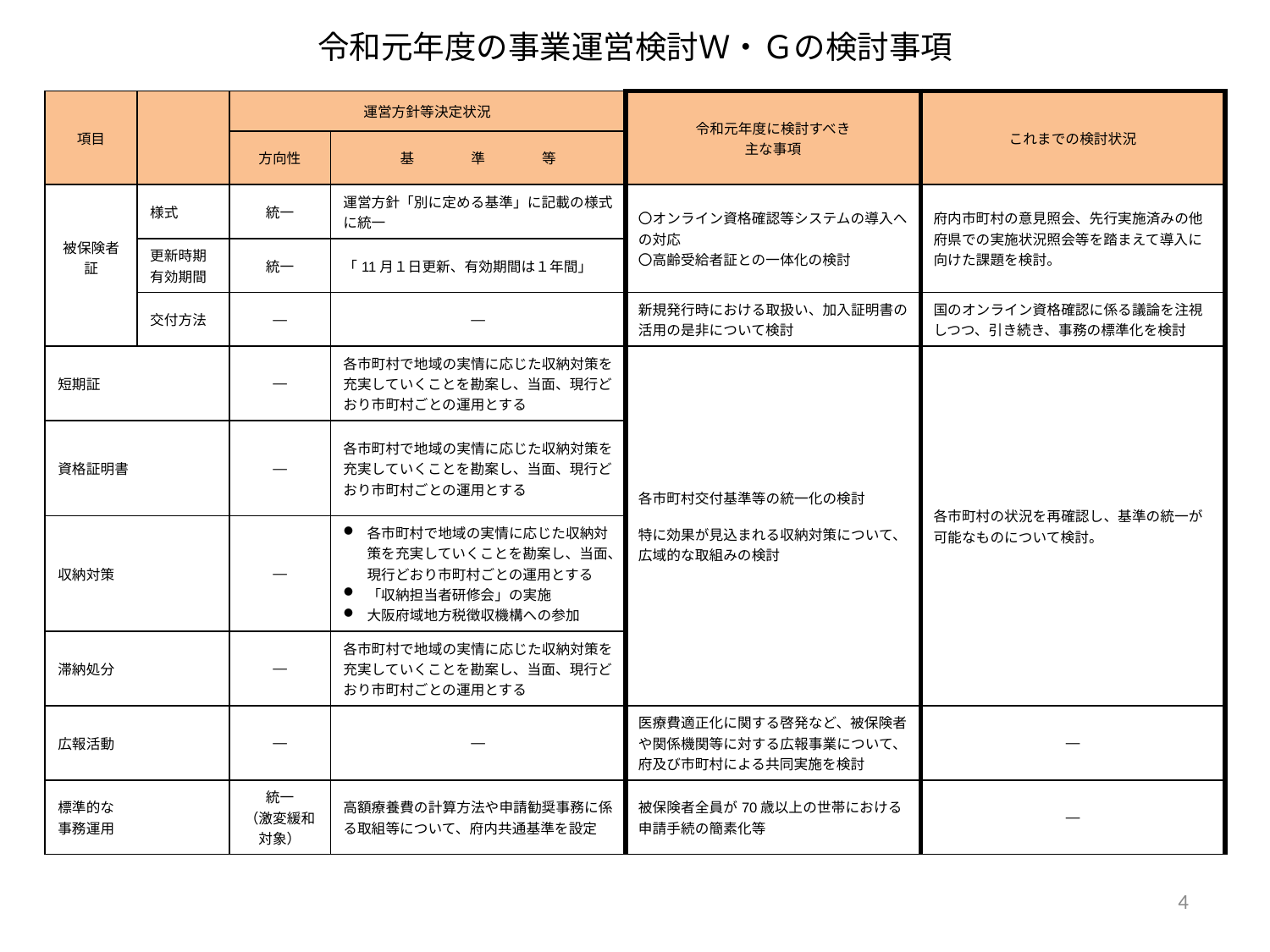

# 令和元年度の事業運営検討Ｗ・Ｇの検討事項
| 項目 |  | 運営方針等決定状況 |  | 令和元年度に検討すべき 主な事項 | これまでの検討状況 |
| --- | --- | --- | --- | --- | --- |
|  |  | 方向性 | 基　　　　準　　　　等 |  |  |
| 被保険者証 | 様式 | 統一 | 運営方針「別に定める基準」に記載の様式に統一 | 〇オンライン資格確認等システムの導入への対応 〇高齢受給者証との一体化の検討 | 府内市町村の意見照会、先行実施済みの他府県での実施状況照会等を踏まえて導入に向けた課題を検討。 |
|  | 更新時期 有効期間 | 統一 | 「11月１日更新、有効期間は１年間」 |  |  |
|  | 交付方法 | ― | ― | 新規発行時における取扱い、加入証明書の活用の是非について検討 | 国のオンライン資格確認に係る議論を注視しつつ、引き続き、事務の標準化を検討 |
| 短期証 |  | ― | 各市町村で地域の実情に応じた収納対策を充実していくことを勘案し、当面、現行どおり市町村ごとの運用とする | 各市町村交付基準等の統一化の検討 特に効果が見込まれる収納対策について、広域的な取組みの検討 | 各市町村の状況を再確認し、基準の統一が可能なものについて検討。 |
| 資格証明書 |  | ― | 各市町村で地域の実情に応じた収納対策を充実していくことを勘案し、当面、現行どおり市町村ごとの運用とする |  |  |
| 収納対策 |  | ― | 各市町村で地域の実情に応じた収納対策を充実していくことを勘案し、当面、現行どおり市町村ごとの運用とする 「収納担当者研修会」の実施 大阪府域地方税徴収機構への参加 |  |  |
| 滞納処分 |  | ― | 各市町村で地域の実情に応じた収納対策を充実していくことを勘案し、当面、現行どおり市町村ごとの運用とする |  |  |
| 広報活動 |  | ― | ― | 医療費適正化に関する啓発など、被保険者や関係機関等に対する広報事業について、府及び市町村による共同実施を検討 | ― |
| 標準的な 事務運用 |  | 統一 （激変緩和対象） | 高額療養費の計算方法や申請勧奨事務に係る取組等について、府内共通基準を設定 | 被保険者全員が70歳以上の世帯における申請手続の簡素化等 | ― |
4